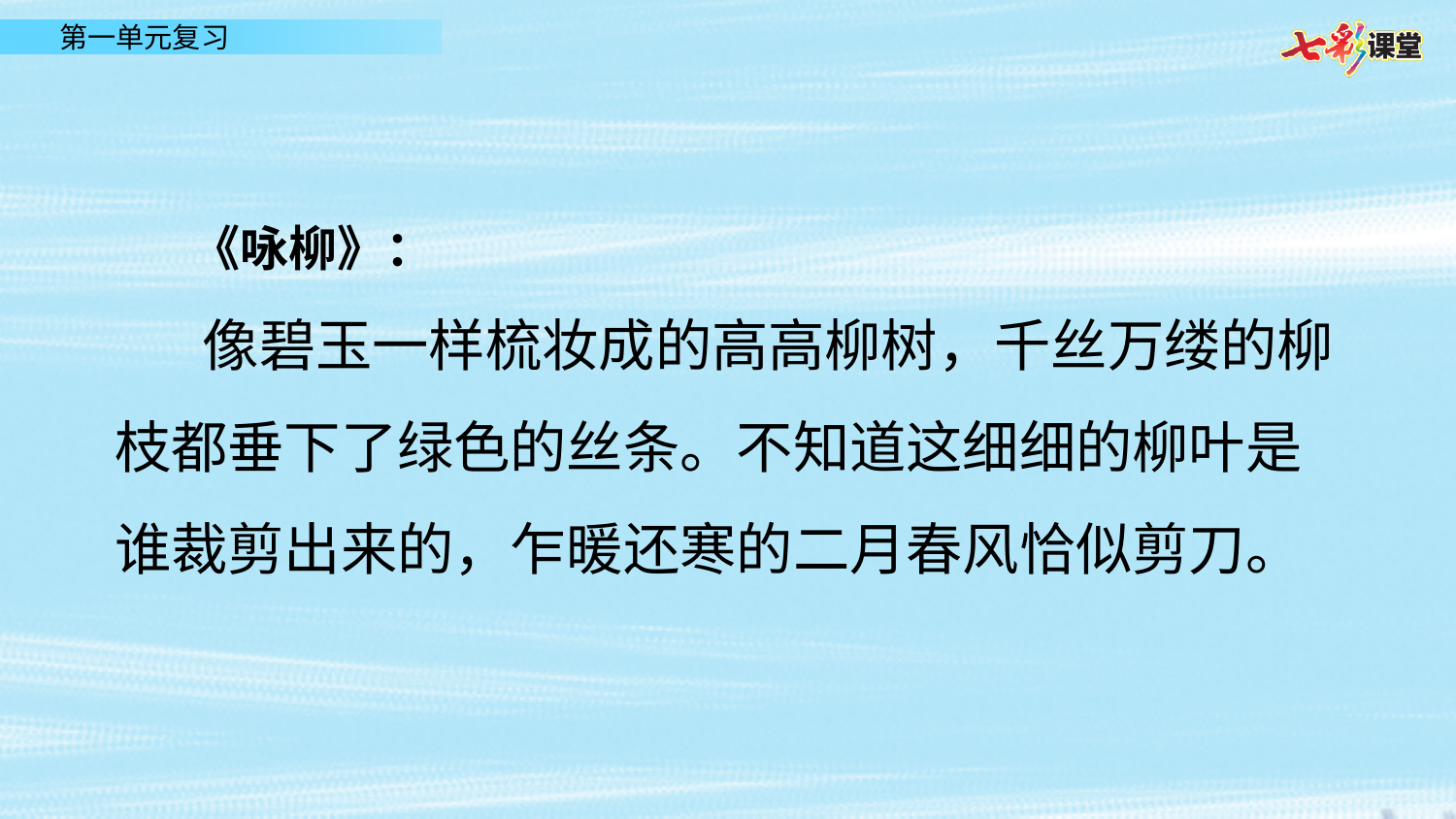

《咏柳》：
       像碧玉一样梳妆成的高高柳树，千丝万缕的柳枝都垂下了绿色的丝条。不知道这细细的柳叶是谁裁剪出来的，乍暖还寒的二月春风恰似剪刀。